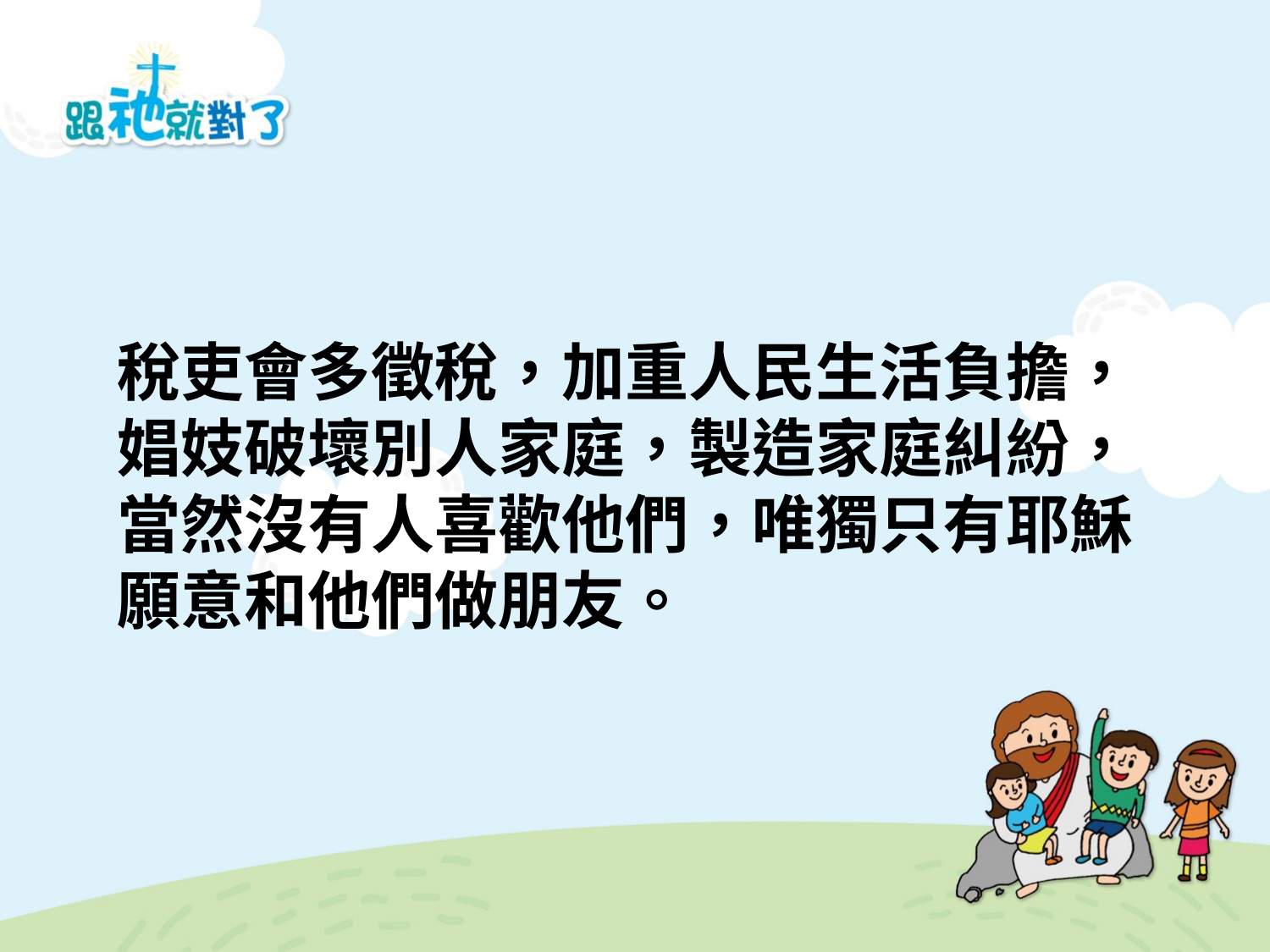

稅吏會多徵稅，加重人民生活負擔，娼妓破壞別人家庭，製造家庭糾紛，當然沒有人喜歡他們，唯獨只有耶穌願意和他們做朋友。